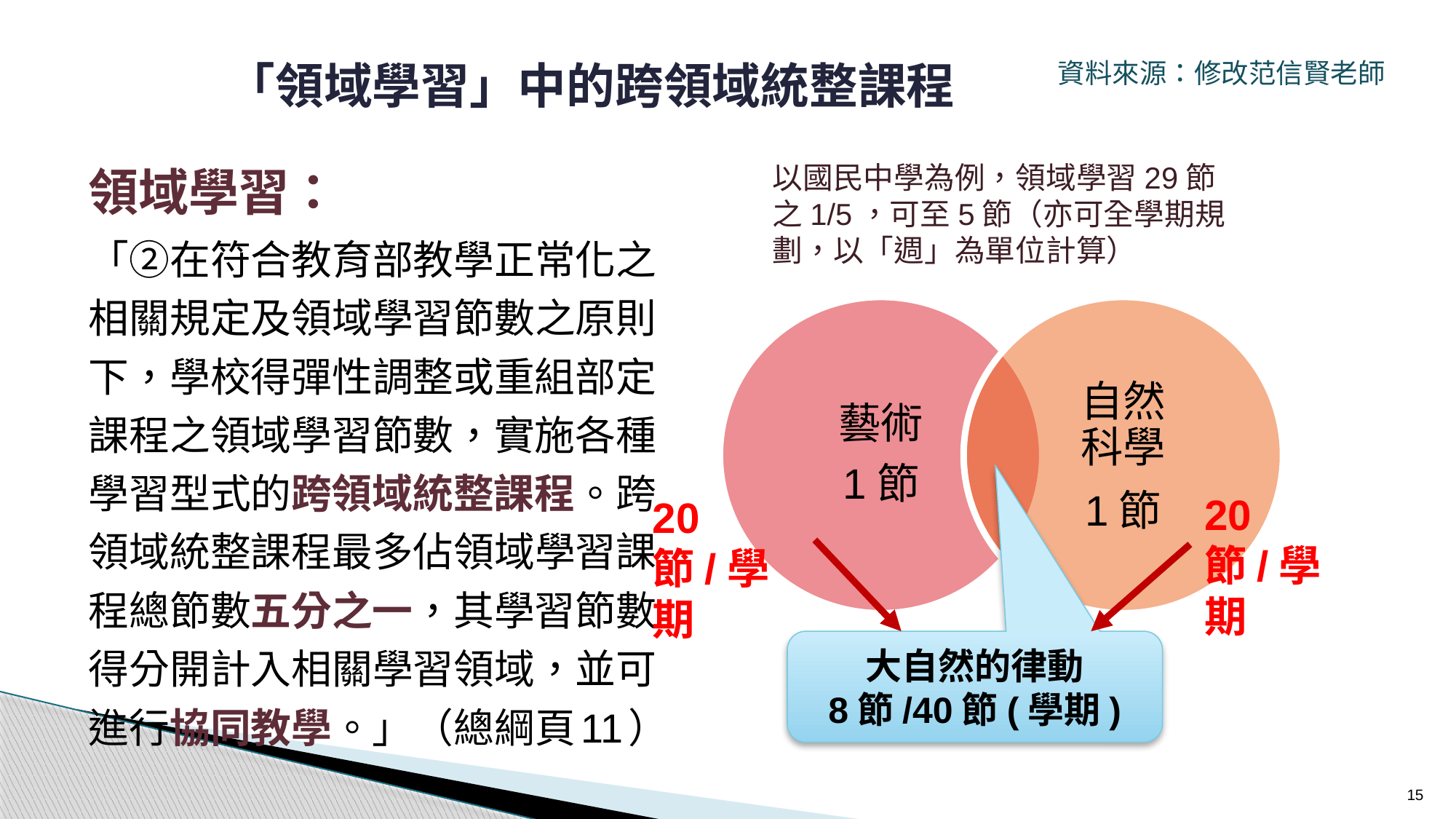

# 「領域學習」中的跨領域統整課程
資料來源：修改范信賢老師
藝術
1節

自然
科學
1節

領域學習：
「②在符合教育部教學正常化之相關規定及領域學習節數之原則下，學校得彈性調整或重組部定課程之領域學習節數，實施各種學習型式的跨領域統整課程。跨領域統整課程最多佔領域學習課程總節數五分之一，其學習節數得分開計入相關學習領域，並可進行協同教學。」（總綱頁11）

以國民中學為例，領域學習29節之1/5，可至5節（亦可全學期規劃，以「週」為單位計算）
20節/學期
20節/學期
大自然的律動
8節/40節(學期)
15